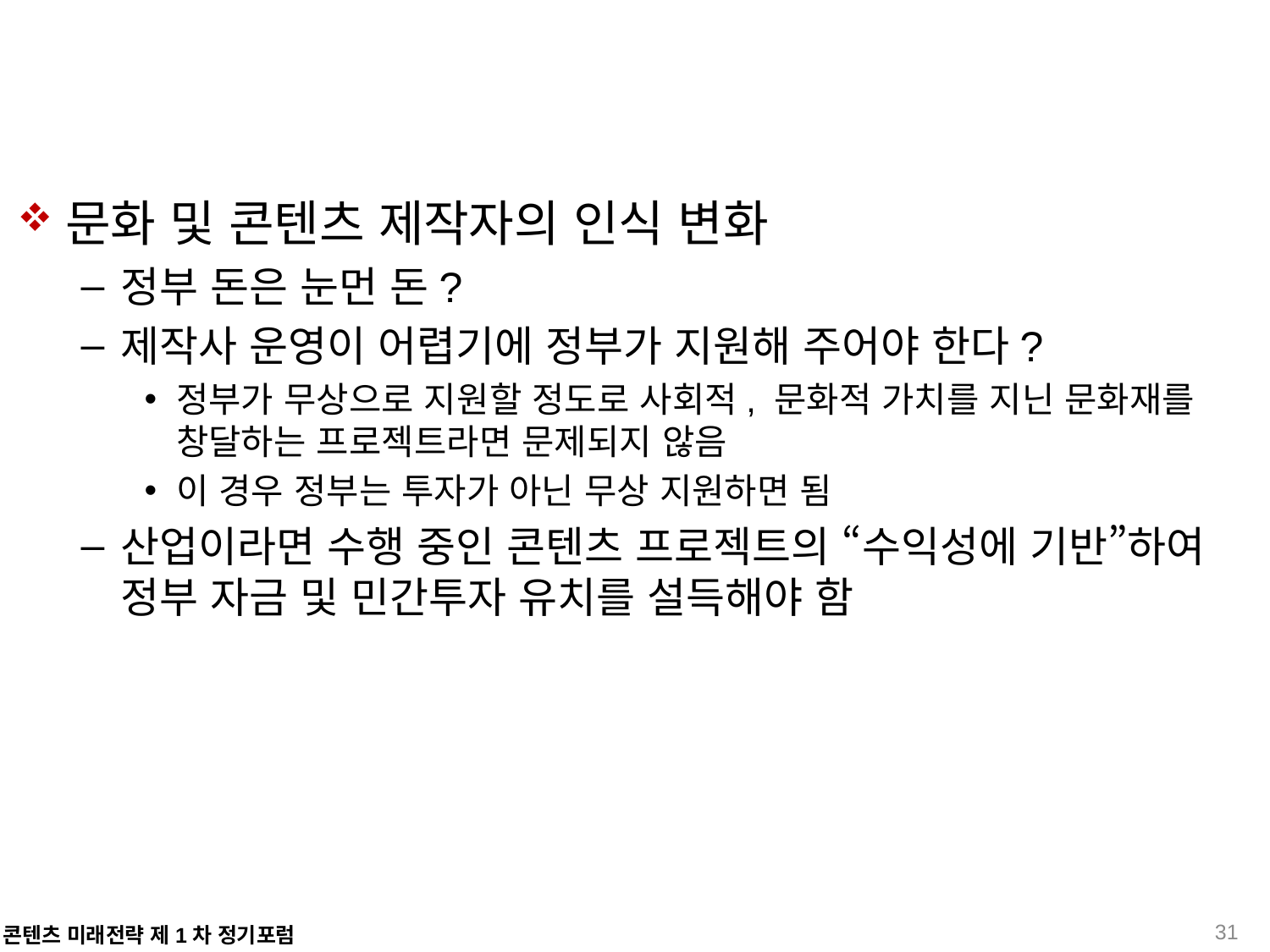

#
문화 및 콘텐츠 제작자의 인식 변화
정부 돈은 눈먼 돈?
제작사 운영이 어렵기에 정부가 지원해 주어야 한다?
정부가 무상으로 지원할 정도로 사회적, 문화적 가치를 지닌 문화재를 창달하는 프로젝트라면 문제되지 않음
이 경우 정부는 투자가 아닌 무상 지원하면 됨
산업이라면 수행 중인 콘텐츠 프로젝트의 “수익성에 기반”하여 정부 자금 및 민간투자 유치를 설득해야 함

31